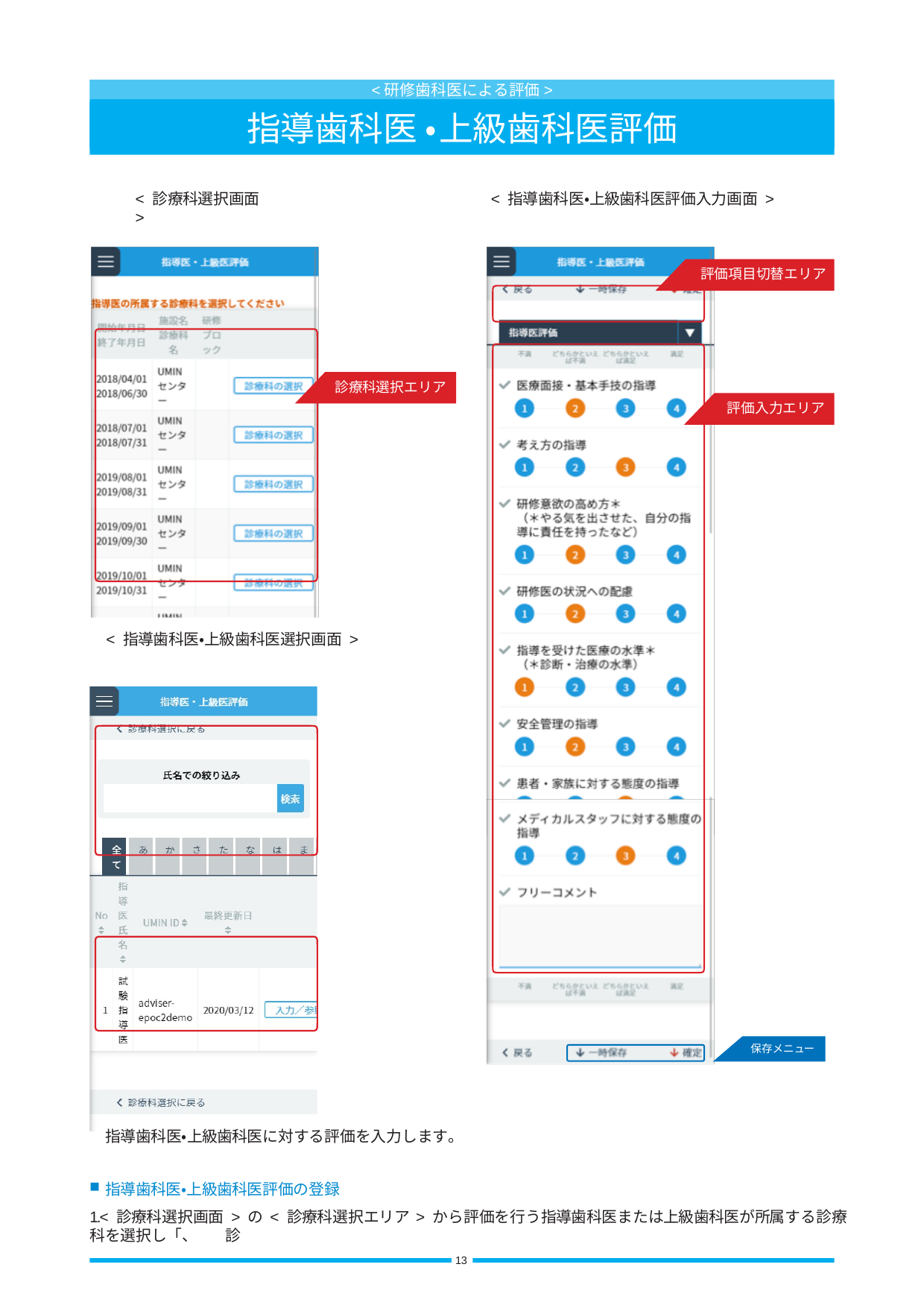

<研修歯科医による評価>
指導歯科医 ・上級歯科医評価
< 診療科選択画面 >
< 指導歯科医・上級歯科医評価入力画面 >

評価項目切替エリア

診療科選択エリア
評価入力エリア
< 指導歯科医・上級歯科医選択画面 >

保存メニュー

指導歯科医・上級歯科医に対する評価を入力します。

指導歯科医・上級歯科医評価の登録
1.< 診療科選択画面 > の< 診療科選択エリア> から評価を行う指導歯科医または上級歯科医が所属する診療科を選択し「、　　診
13